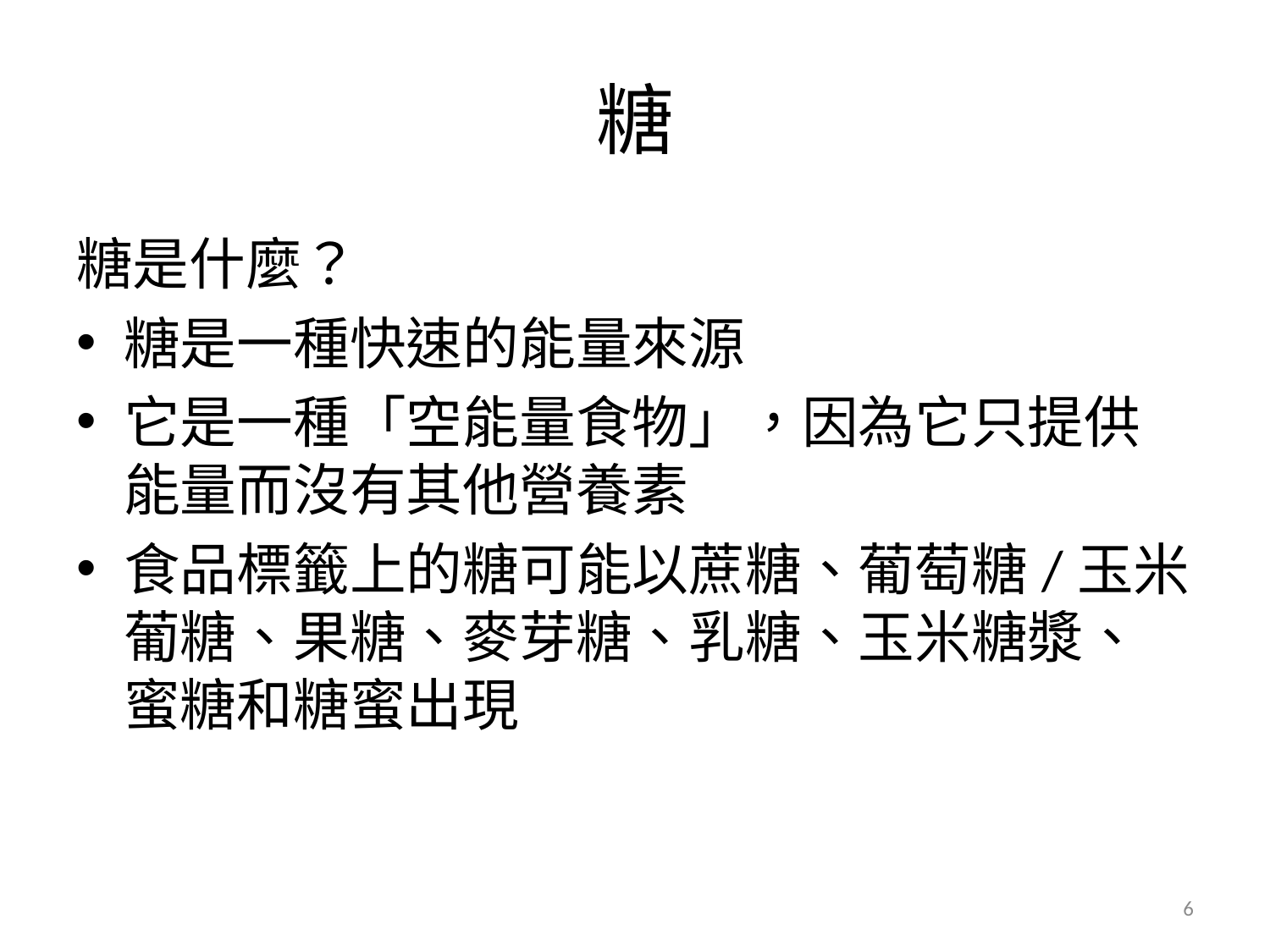

# 糖
糖是什麼？
糖是一種快速的能量來源
它是一種「空能量食物」，因為它只提供能量而沒有其他營養素
食品標籤上的糖可能以蔗糖、葡萄糖/玉米葡糖、果糖、麥芽糖、乳糖、玉米糖漿、蜜糖和糖蜜出現

6